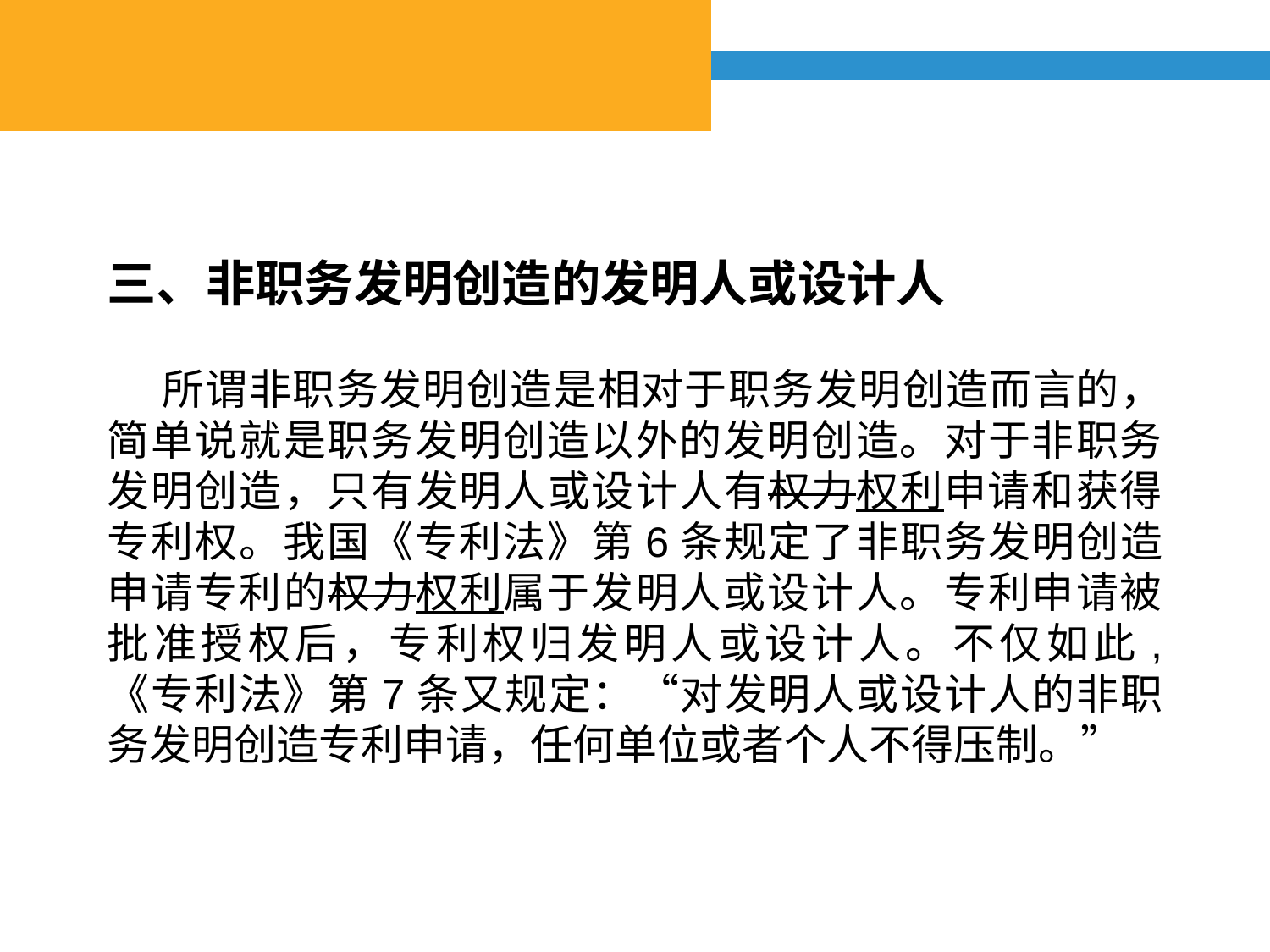

三、非职务发明创造的发明人或设计人

    所谓非职务发明创造是相对于职务发明创造而言的，简单说就是职务发明创造以外的发明创造。对于非职务发明创造，只有发明人或设计人有权力权利申请和获得专利权。我国《专利法》第6条规定了非职务发明创造申请专利的权力权利属于发明人或设计人。专利申请被批准授权后，专利权归发明人或设计人。不仅如此, 《专利法》第7条又规定：“对发明人或设计人的非职务发明创造专利申请，任何单位或者个人不得压制。”